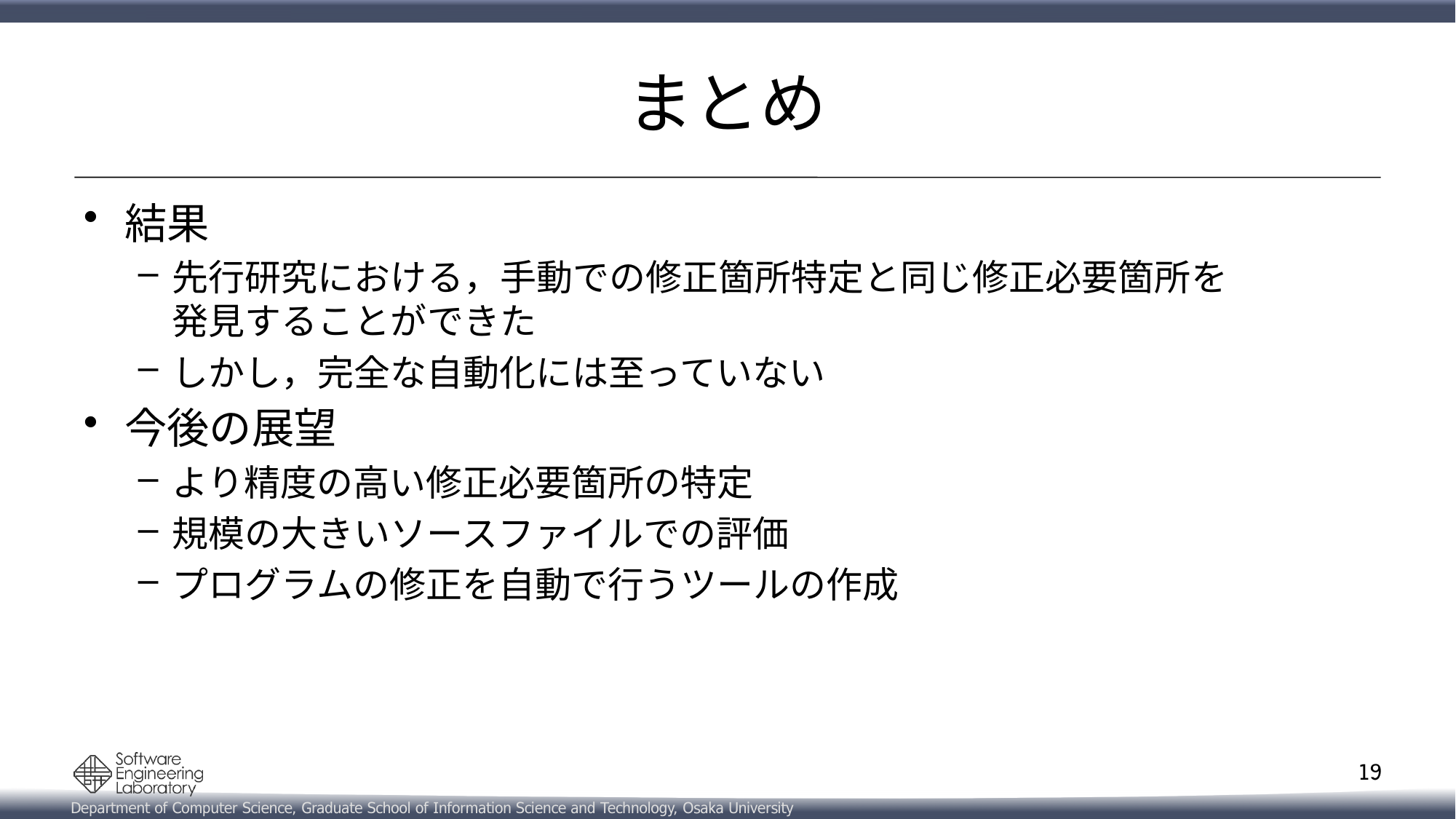

# まとめ
結果
先行研究における，手動での修正箇所特定と同じ修正必要箇所を
発見することができた
しかし，完全な自動化には至っていない
今後の展望
より精度の高い修正必要箇所の特定
規模の大きいソースファイルでの評価
プログラムの修正を自動で行うツールの作成
19